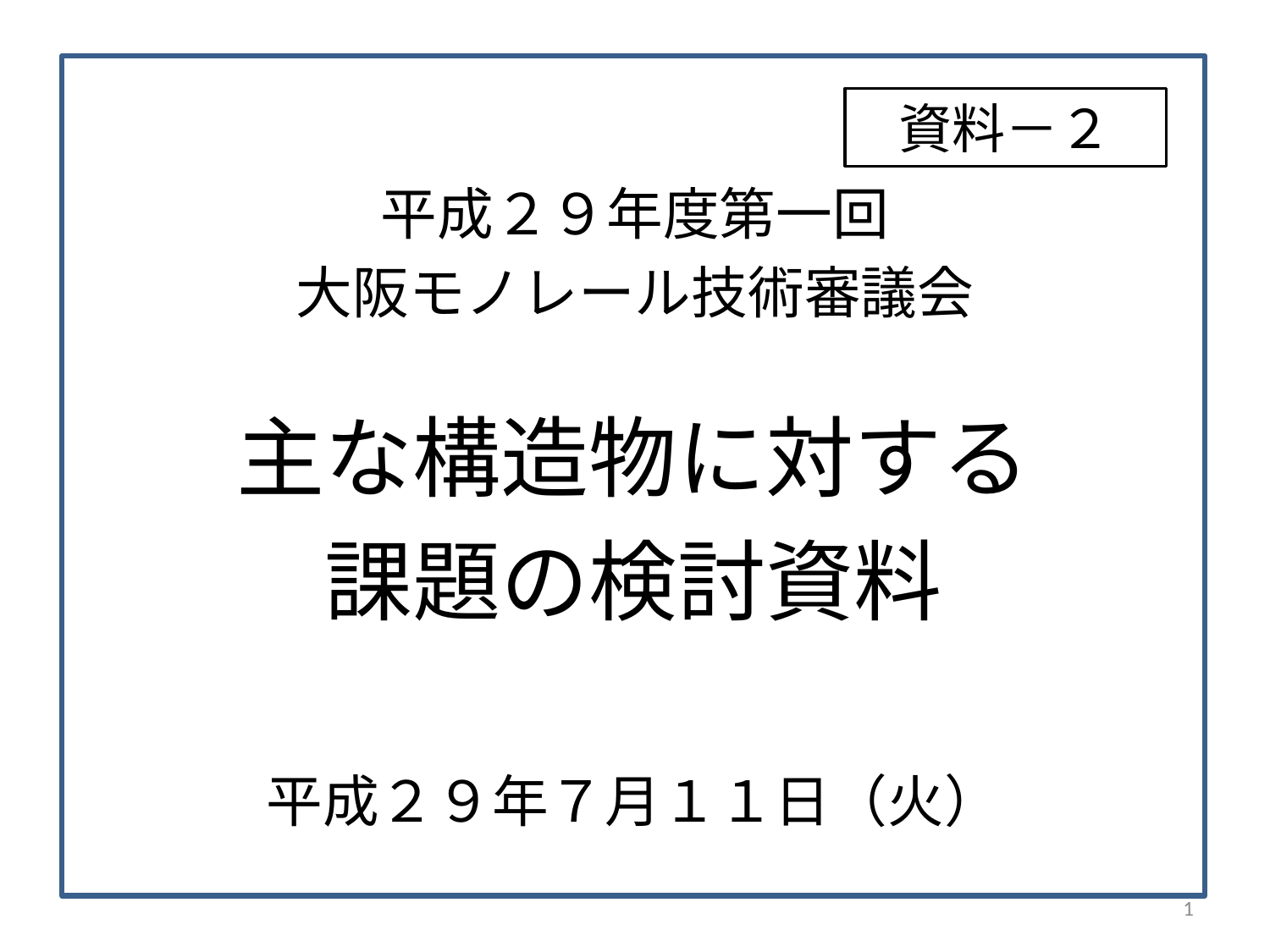

# 資料－２
平成２９年度第一回
大阪モノレール技術審議会
主な構造物に対する
課題の検討資料
平成２９年７月１１日（火）
1